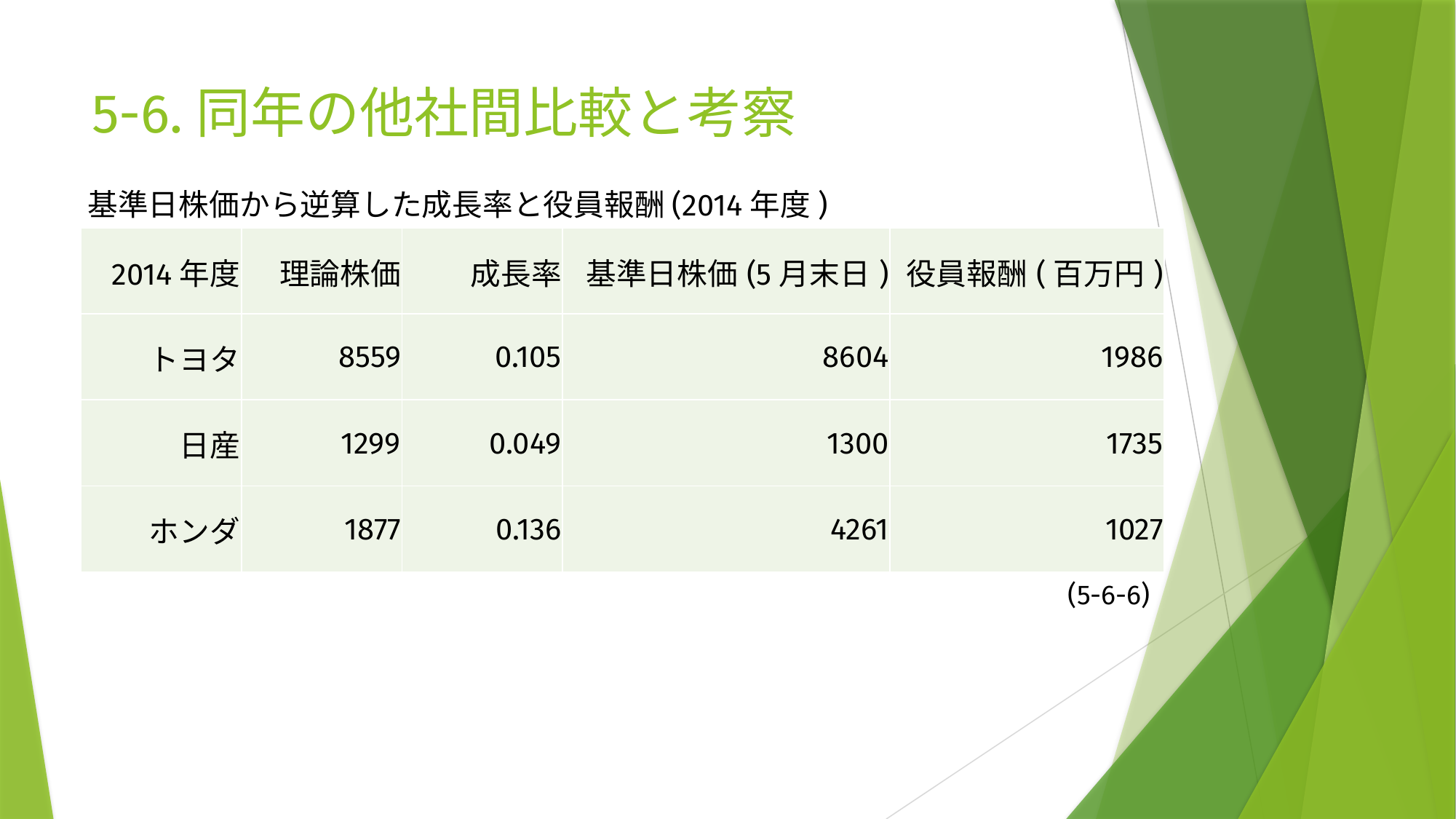

# 5-6.同年の他社間比較と考察
基準日株価から逆算した成長率と役員報酬(2014年度)
| 2014年度 | 理論株価 | 成長率 | 基準日株価(5月末日) | 役員報酬(百万円) |
| --- | --- | --- | --- | --- |
| トヨタ | 8559 | 0.105 | 8604 | 1986 |
| 日産 | 1299 | 0.049 | 1300 | 1735 |
| ホンダ | 1877 | 0.136 | 4261 | 1027 |
(5-6-6)